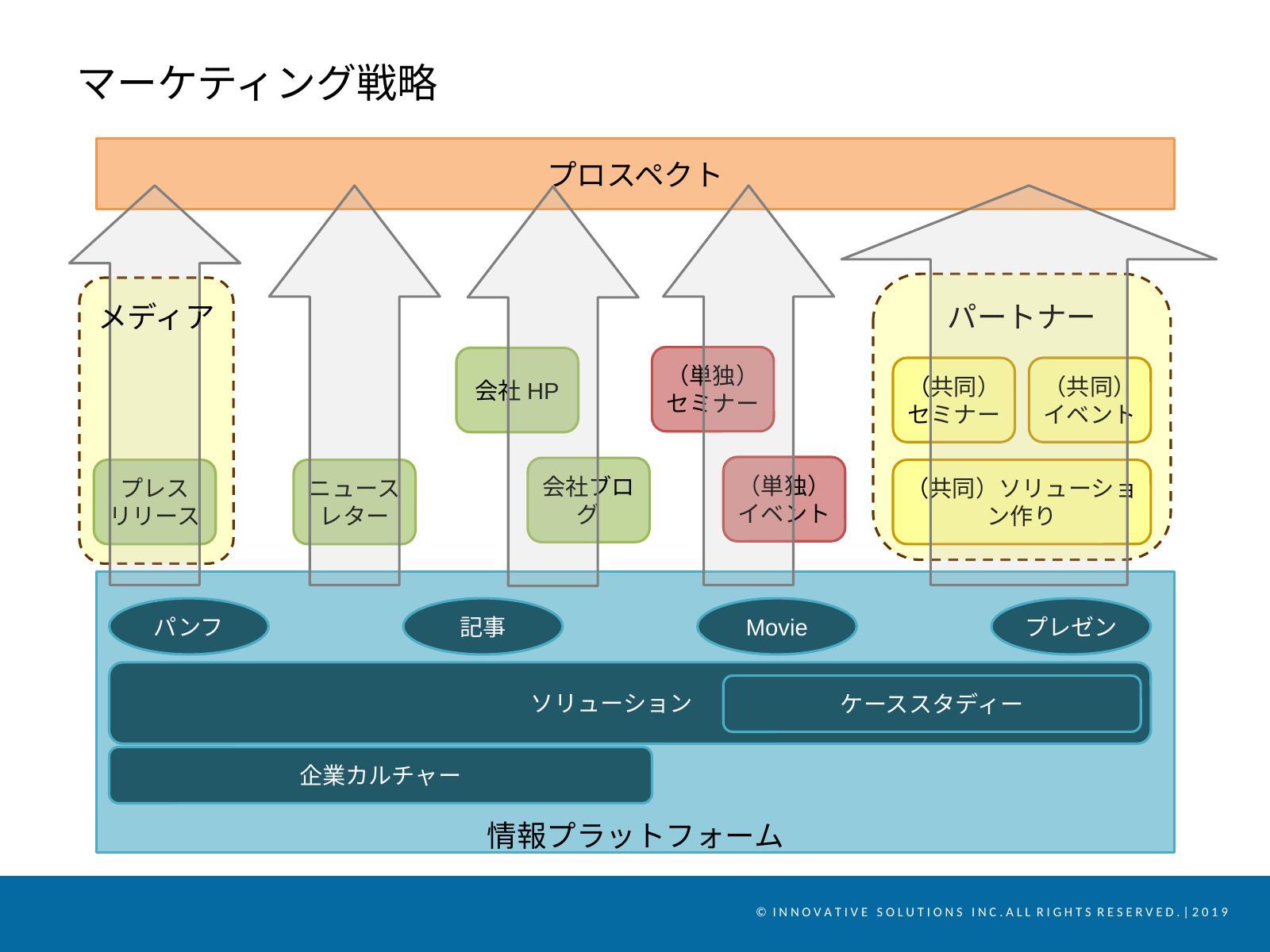

マーケティング戦略
プロスペクト

メディア
パートナー
（単独）
セミナー
会社HP
（共同）
セミナー
（共同）
イベント
（単独）
イベント
会社ブログ
プレス
リリース
ニュースレター
（共同）ソリューション作り
情報プラットフォーム
パンフ
記事
Movie
プレゼン
　　　　　　　　　　　　　　　　　　ソリューション
ケーススタディー
企業カルチャー

©  I N N O V A T I V E   S O L U T I O N S   I N C . A L L  R I G H T S  R E S E R V E D . | 2 0 1 9